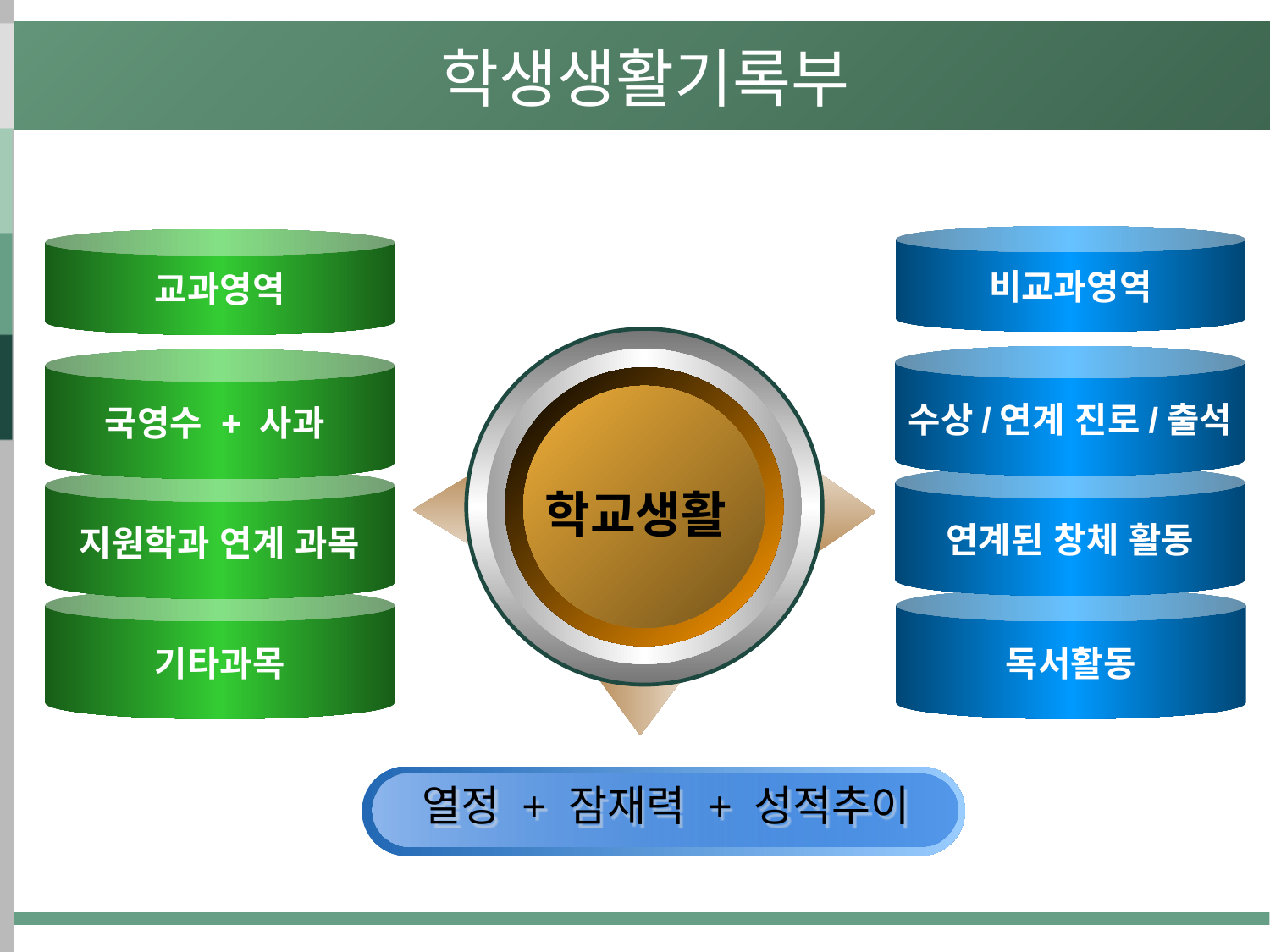

학생생활기록부
비교과영역
교과영역

학교생활

수상/연계 진로/출석
국영수 + 사과
연계된 창체 활동
지원학과 연계 과목
기타과목
독서활동

열정 + 잠재력 + 성적추이